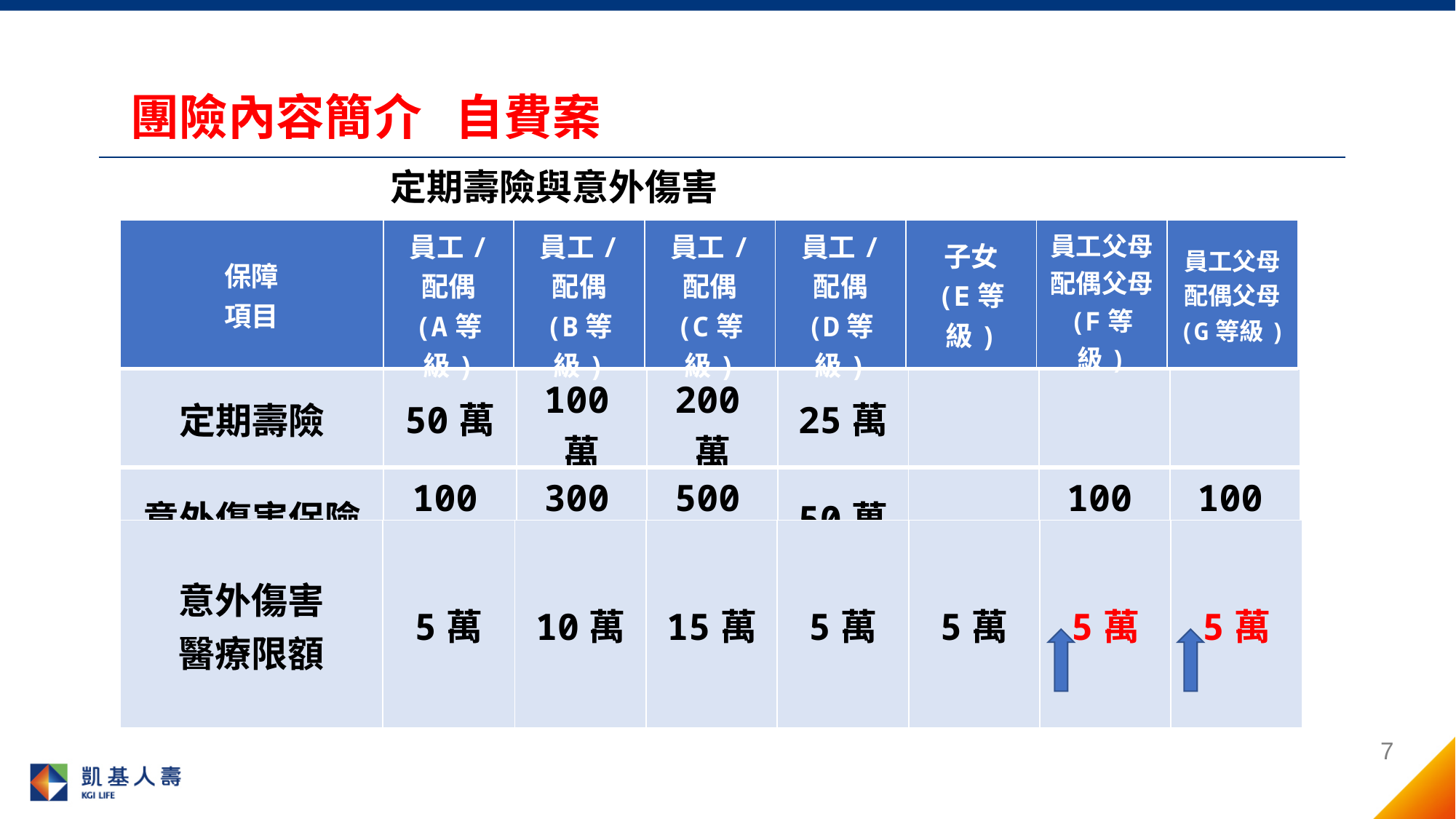

團險內容簡介   自費案
定期壽險與意外傷害
| 保障 項目 | 員工/ 配偶 (A等級) | 員工/ 配偶 (B等級) | 員工/ 配偶 (C等級) | 員工/ 配偶 (D等級) | 子女 (E等級) | 員工父母 配偶父母 (F等級) | 員工父母 配偶父母 (G等級) |
| --- | --- | --- | --- | --- | --- | --- | --- |
| 定期壽險 | 50萬 | 100萬 | 200萬 | 25萬 |  |  |  |
| --- | --- | --- | --- | --- | --- | --- | --- |
| 意外傷害保險 | 100萬 | 300萬 | 500萬 | 50萬 |  | 100萬 | 100萬 |
| 意外傷害 醫療限額 | 5萬 | 10萬 | 15萬 | 5萬 | 5萬 | 5萬 | 5萬 |
| --- | --- | --- | --- | --- | --- | --- | --- |